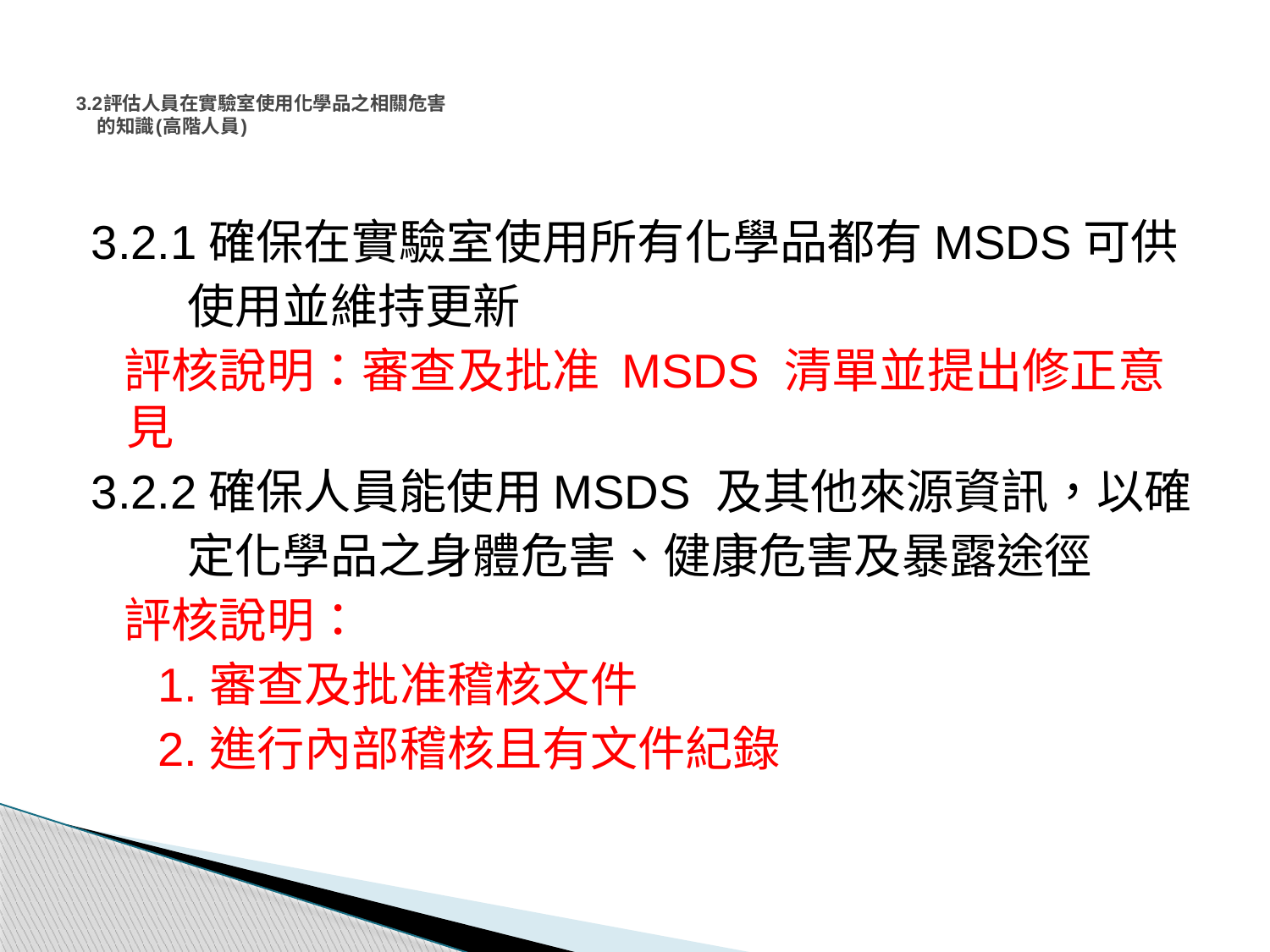

# 3.2評估人員在實驗室使用化學品之相關危害 的知識(高階人員)
3.2.1確保在實驗室使用所有化學品都有MSDS可供
        使用並維持更新
  評核說明：審查及批准 MSDS 清單並提出修正意見
3.2.2確保人員能使用MSDS 及其他來源資訊，以確
        定化學品之身體危害、健康危害及暴露途徑
  評核說明：
     1.審查及批准稽核文件
     2.進行內部稽核且有文件紀錄